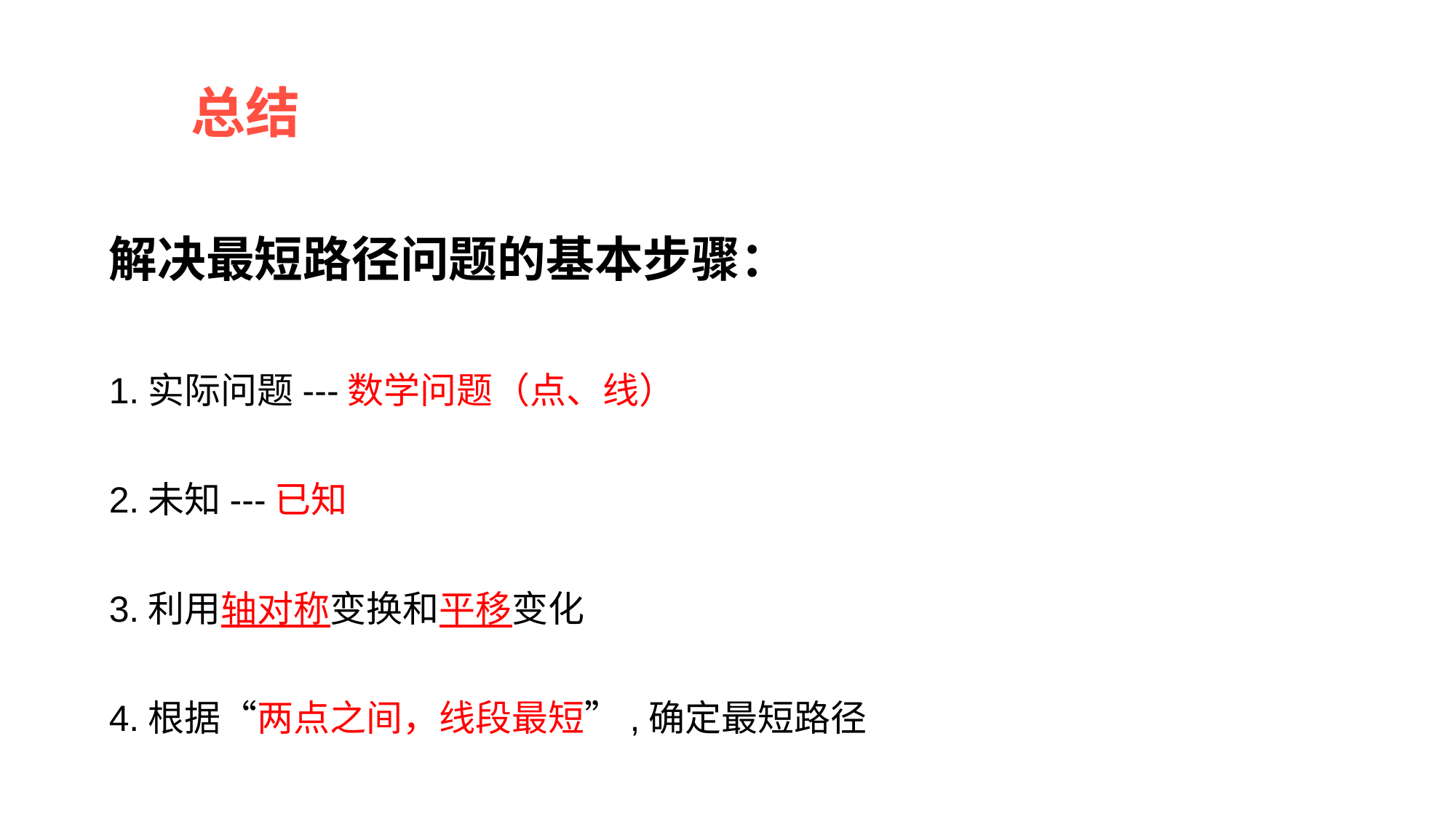

总结
解决最短路径问题的基本步骤：
1.实际问题---数学问题（点、线）
2.未知---已知
3.利用轴对称变换和平移变化
4.根据“两点之间，线段最短”,确定最短路径